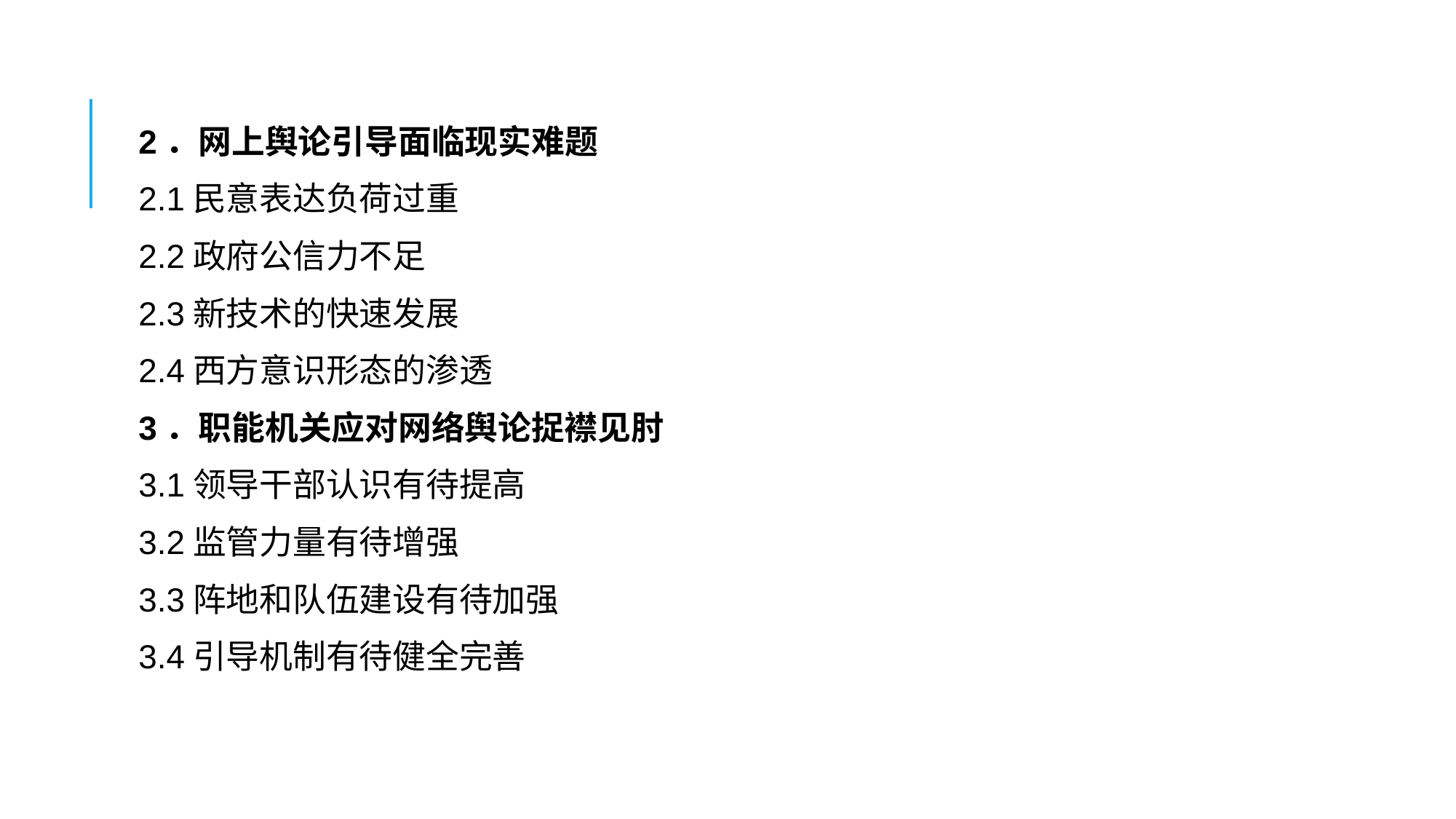

#
2．网上舆论引导面临现实难题
2.1民意表达负荷过重
2.2政府公信力不足
2.3新技术的快速发展
2.4西方意识形态的渗透
3．职能机关应对网络舆论捉襟见肘
3.1领导干部认识有待提高
3.2监管力量有待增强
3.3阵地和队伍建设有待加强
3.4引导机制有待健全完善